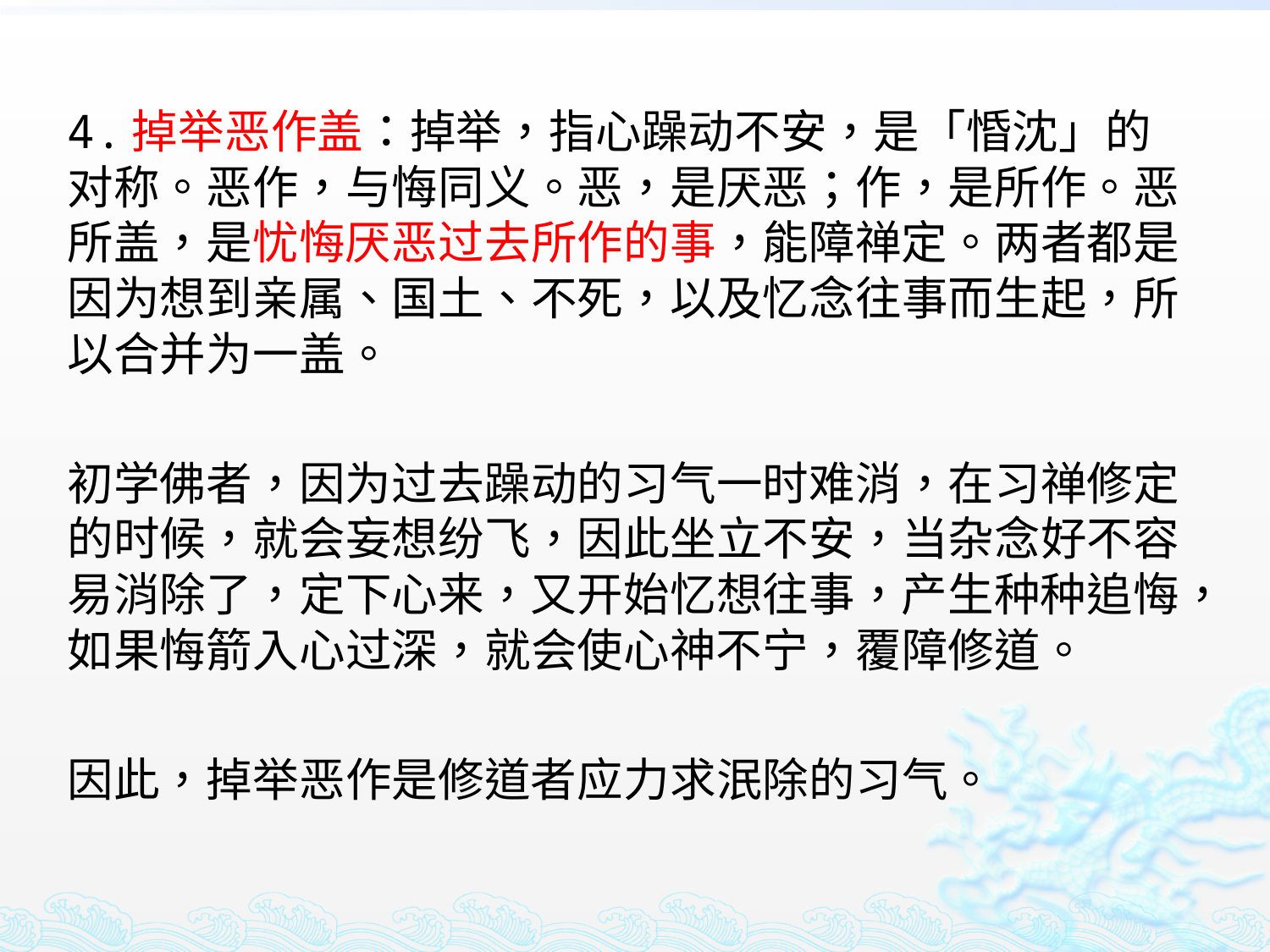

4.掉举恶作盖：掉举，指心躁动不安，是「惛沈」的对称。恶作，与悔同义。恶，是厌恶；作，是所作。恶所盖，是忧悔厌恶过去所作的事，能障禅定。两者都是因为想到亲属、国土、不死，以及忆念往事而生起，所以合并为一盖。

初学佛者，因为过去躁动的习气一时难消，在习禅修定的时候，就会妄想纷飞，因此坐立不安，当杂念好不容易消除了，定下心来，又开始忆想往事，产生种种追悔，如果悔箭入心过深，就会使心神不宁，覆障修道。

因此，掉举恶作是修道者应力求泯除的习气。